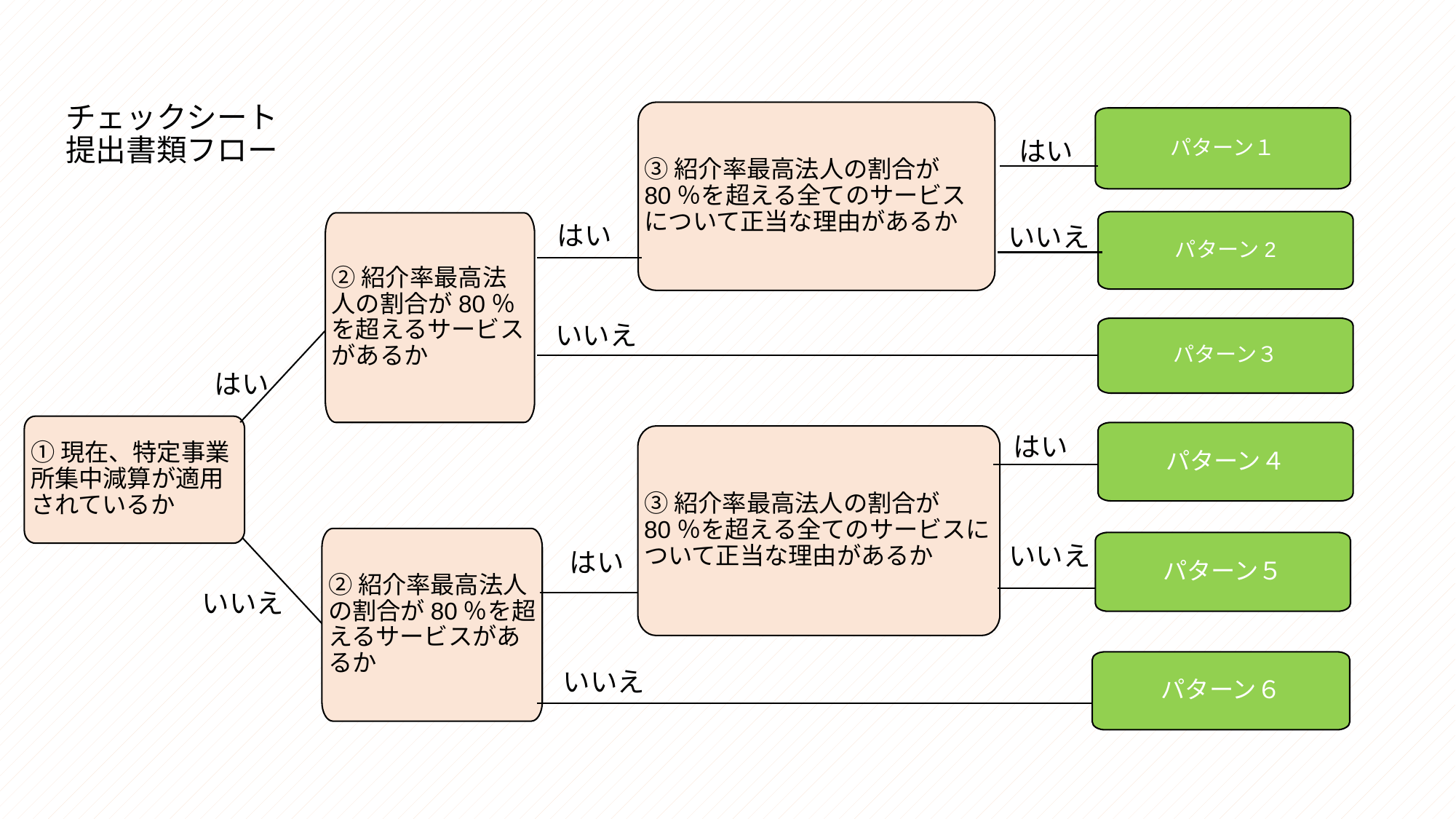

# チェックシート提出書類フロー
③紹介率最高法人の割合が80％を超える全てのサービスについて正当な理由があるか
②紹介率最高法人の割合が80％を超えるサービスがあるか

①現在、特定事業所集中減算が適用されているか
②紹介率最高法人の割合が80％を超えるサービスがあるか

パターン１
はい

パターン2
はい
いいえ

いいえ
パターン３

はい
パターン４
はい
③紹介率最高法人の割合が80％を超える全てのサービスについて正当な理由があるか

パターン５
いいえ
はい

いいえ

パターン６
いいえ